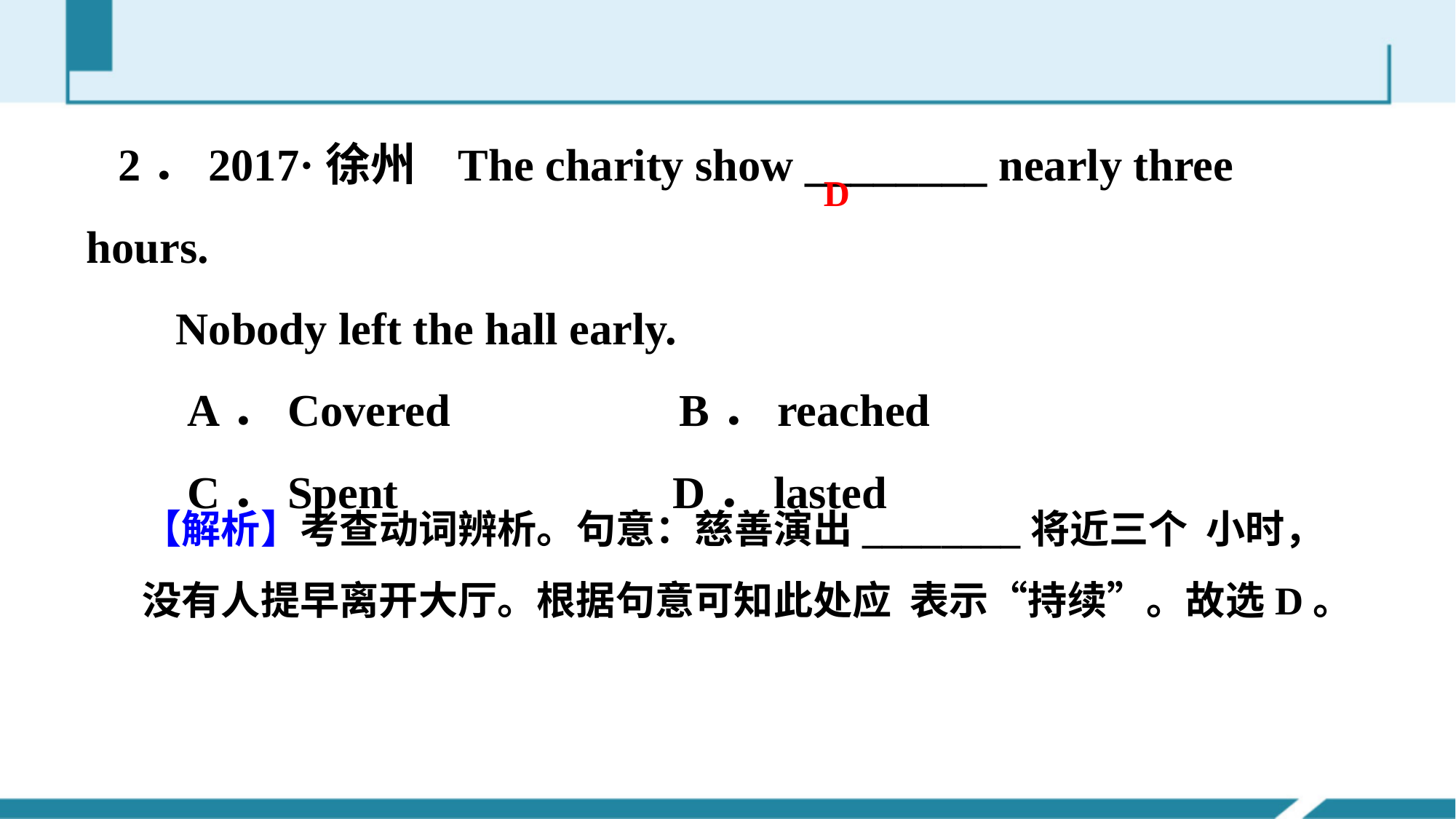

2．2017·徐州   The charity show ________ nearly three hours.
     Nobody left the hall early.
      A．Covered                    B．reached
      C．Spent                        D．lasted
D
【解析】考查动词辨析。句意：慈善演出________将近三个  小时，没有人提早离开大厅。根据句意可知此处应  表示“持续”。故选D。